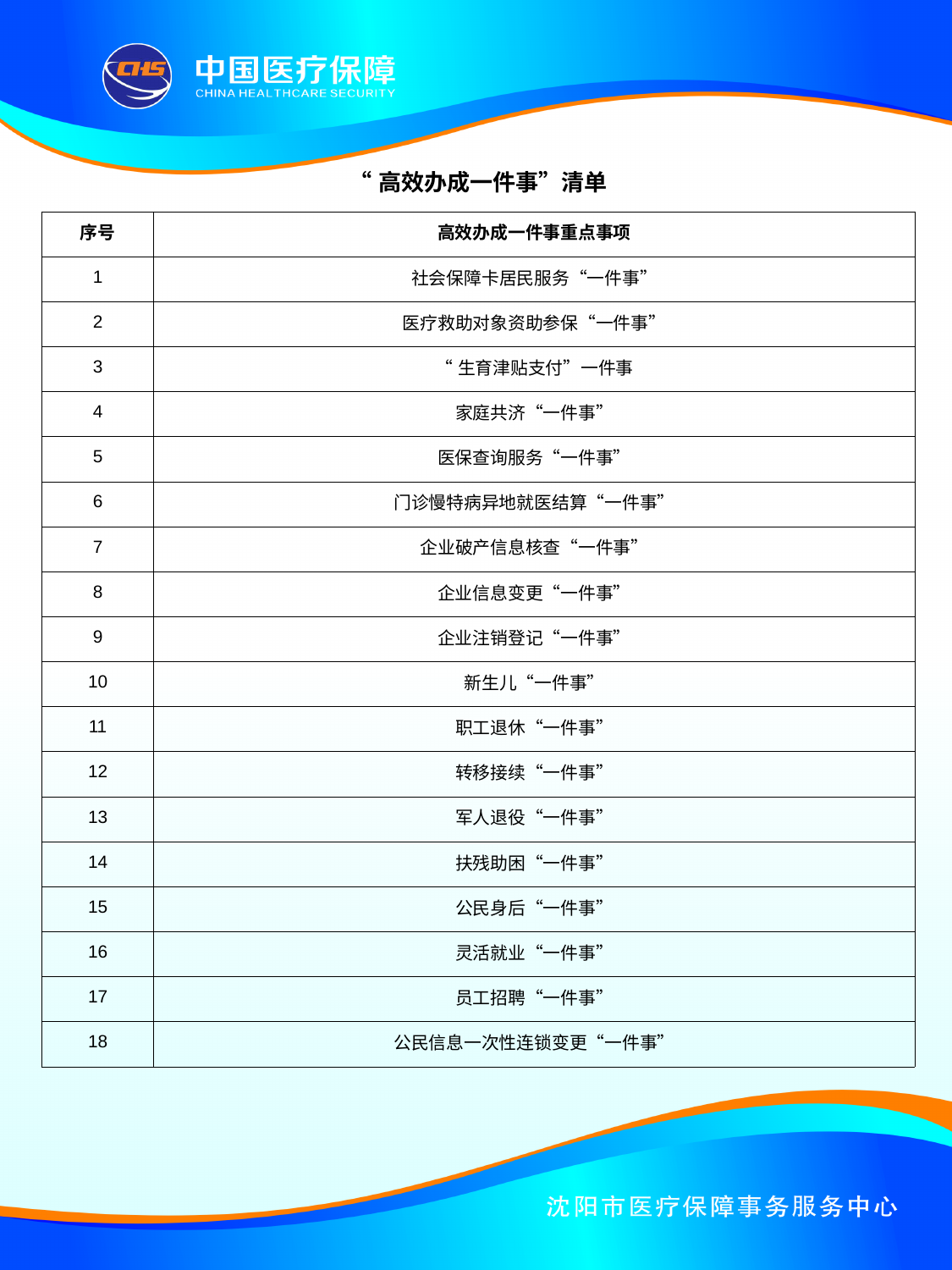

|  |  |
| --- | --- |
| “高效办成一件事”清单 |  |
| --- | --- |
| 序号 | 高效办成一件事重点事项 |
| 1 | 社会保障卡居民服务“一件事” |
| 2 | 医疗救助对象资助参保“一件事” |
| 3 | “生育津贴支付”一件事 |
| 4 | 家庭共济“一件事” |
| 5 | 医保查询服务“一件事” |
| 6 | 门诊慢特病异地就医结算“一件事” |
| 7 | 企业破产信息核查“一件事” |
| 8 | 企业信息变更“一件事” |
| 9 | 企业注销登记“一件事” |
| 10 | 新生儿“一件事” |
| 11 | 职工退休“一件事” |
| 12 | 转移接续“一件事” |
| 13 | 军人退役“一件事” |
| 14 | 扶残助困“一件事” |
| 15 | 公民身后“一件事” |
| 16 | 灵活就业“一件事” |
| 17 | 员工招聘“一件事” |
| 18 | 公民信息一次性连锁变更“一件事” |